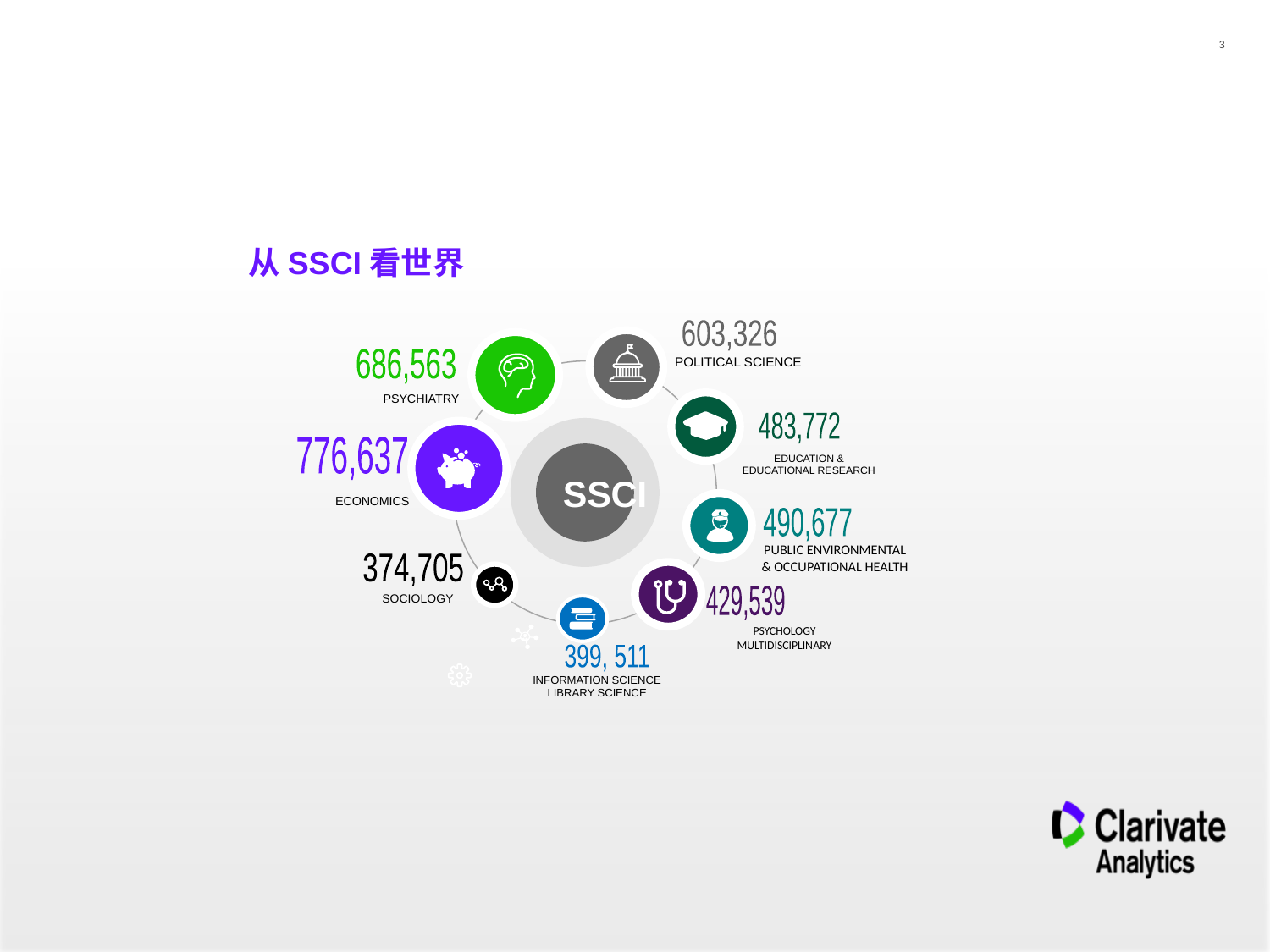

从SSCI看世界
603,326

POLITICAL SCIENCE
686,563

PSYCHIATRY

483,772

776,637
SSCI

EDUCATION & EDUCATIONAL RESEARCH

ECONOMICS

490,677

429,539

SOCIOLOGY

INFORMATION SCIENCE LIBRARY SCIENCE

PUBLIC ENVIRONMENTAL & OCCUPATIONAL HEALTH
374,705

PSYCHOLOGY MULTIDISCIPLINARY
399, 511